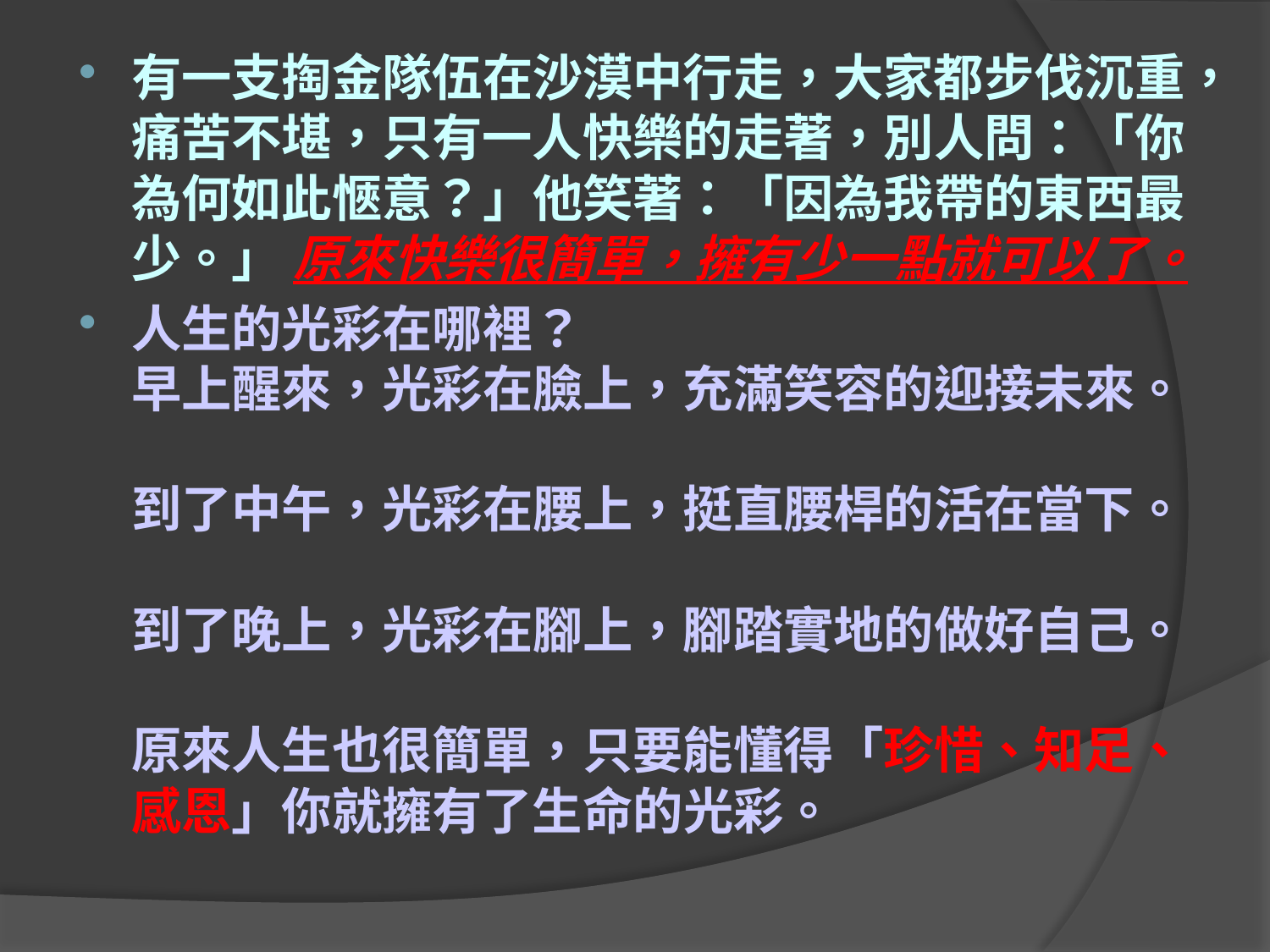

有一支掏金隊伍在沙漠中行走，大家都步伐沉重，痛苦不堪，只有一人快樂的走著，別人問：「你為何如此愜意？」他笑著：「因為我帶的東西最少。」 原來快樂很簡單，擁有少一點就可以了。
人生的光彩在哪裡？ 
早上醒來，光彩在臉上，充滿笑容的迎接未來。 
到了中午，光彩在腰上，挺直腰桿的活在當下。 
到了晚上，光彩在腳上，腳踏實地的做好自己。 
原來人生也很簡單，只要能懂得「珍惜、知足、感恩」你就擁有了生命的光彩。